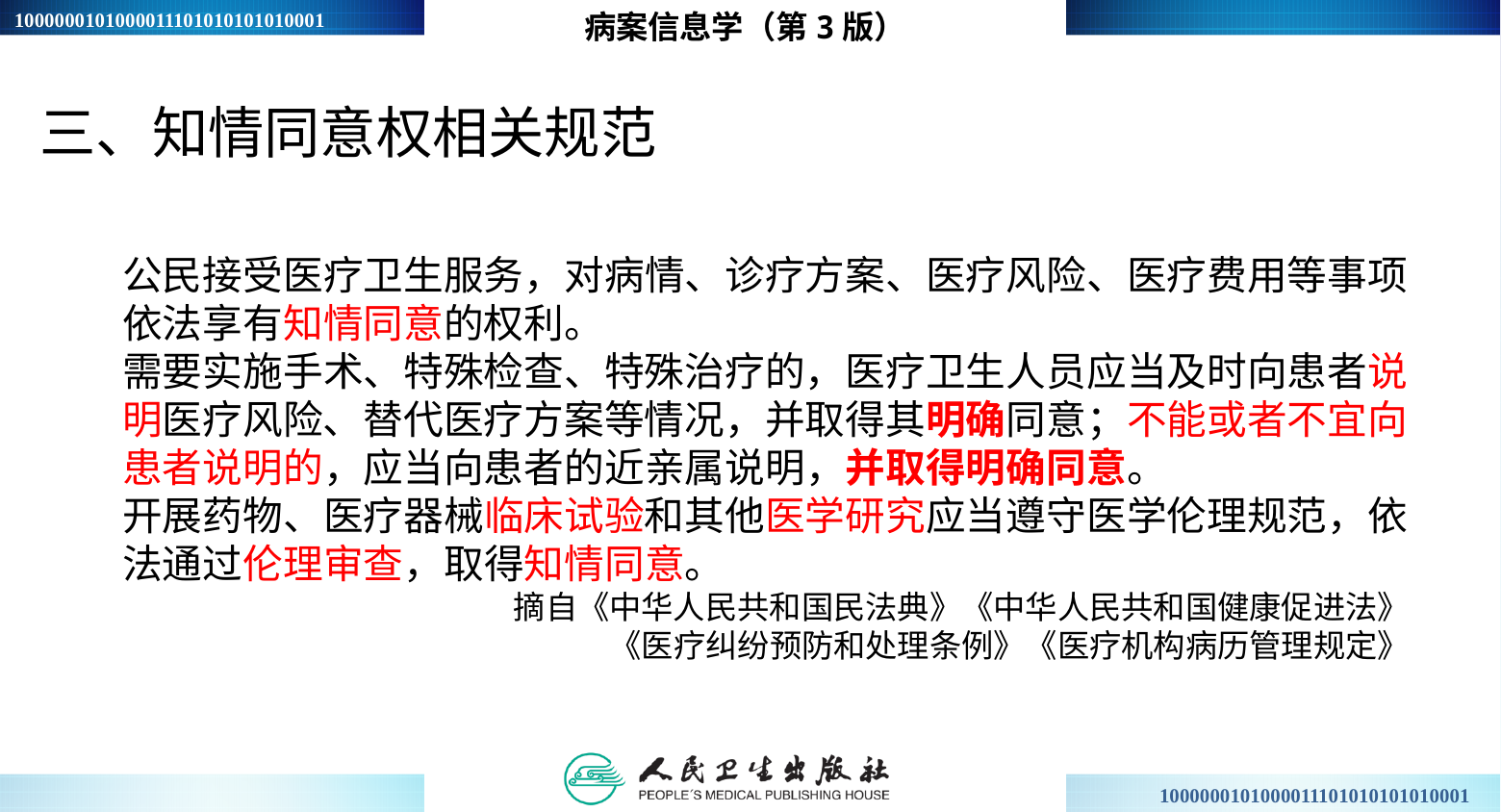

病案信息学（第3版）
三、知情同意权相关规范
公民接受医疗卫生服务，对病情、诊疗方案、医疗风险、医疗费用等事项依法享有知情同意的权利。
需要实施手术、特殊检查、特殊治疗的，医疗卫生人员应当及时向患者说明医疗风险、替代医疗方案等情况，并取得其明确同意；不能或者不宜向患者说明的，应当向患者的近亲属说明，并取得明确同意。
开展药物、医疗器械临床试验和其他医学研究应当遵守医学伦理规范，依法通过伦理审查，取得知情同意。
摘自《中华人民共和国民法典》《中华人民共和国健康促进法》
《医疗纠纷预防和处理条例》《医疗机构病历管理规定》